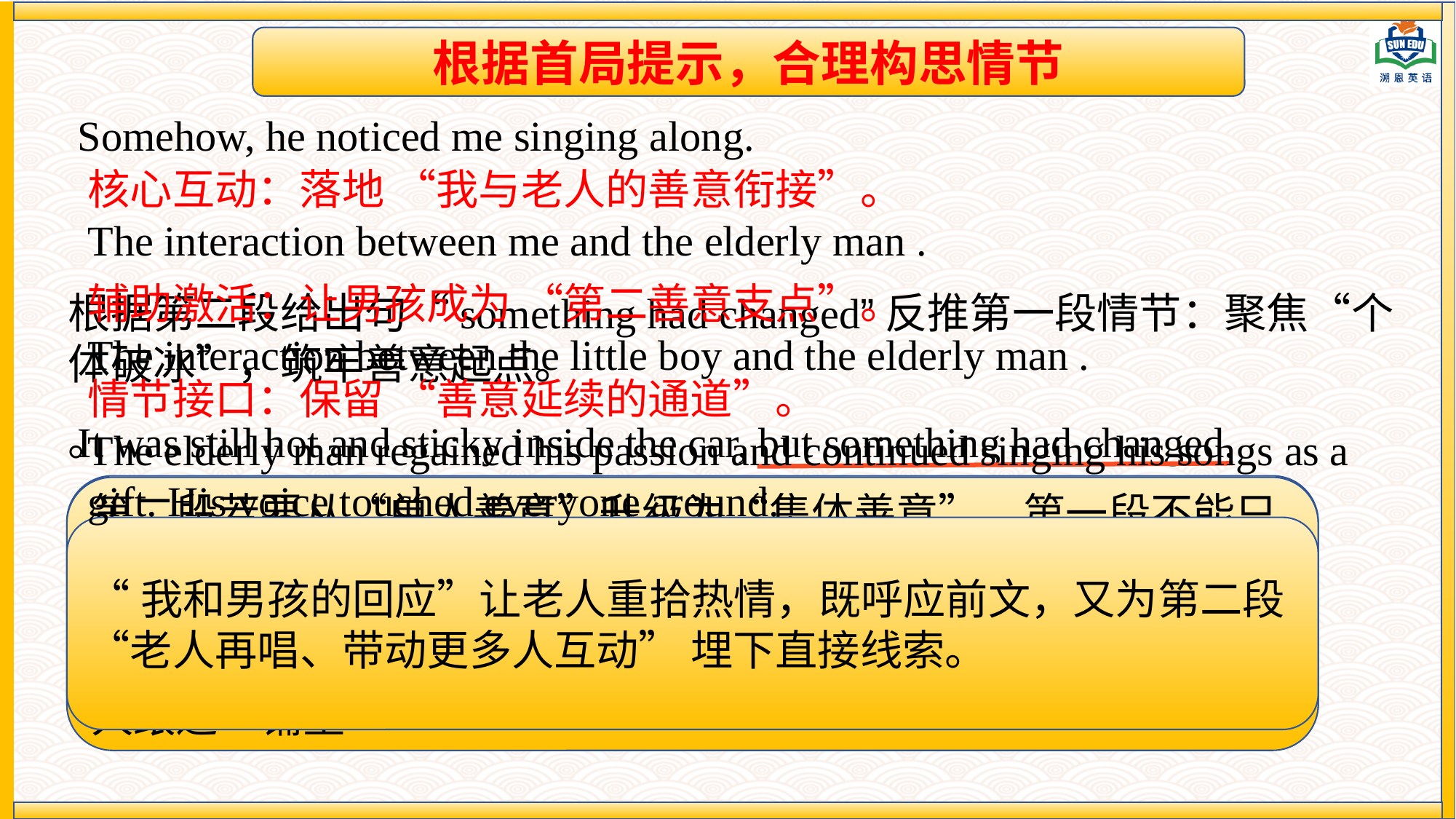

根据首局提示，合理构思情节
Somehow, he noticed me singing along.
核心互动：落地 “我与老人的善意衔接”。
The interaction between me and the elderly man .
辅助激活：让男孩成为 “第二善意支点”。
The interaction between the little boy and the elderly man .
根据第二段给出句“something had changed”反推第一段情节：聚焦“个体破冰”，筑牢善意起点。
。
情节接口：保留 “善意延续的通道”。
The elderly man regained his passion and continued singing his songs as a gift. His voice touched everyone around.
It was still hot and sticky inside the car, but something had changed.
这种扩散不可能凭空发生，必须在第一段先出现第一个打破冷漠的“善意支点”。从文中可知，“我”是唯一有善意酝酿的角色(I decided he could have the $5 bill in my purse.)，再结合第一段给出句“he noticed me singing along.”因此，第一段需优先落地“我与老人互动”的情节。
第二段若要从“单人善意”升级为“集体善意”，第一段不能只写“我”一个破冰者，需激活文中另一隐性线索—“A young boy across from me, maybe ten, watched him, swaying (摇摆) to the rhythm”，让第一段出现两个打破冷漠的个体，为第二段“更多人跟进”铺垫
“我和男孩的回应”让老人重拾热情，既呼应前文，又为第二段 “老人再唱、带动更多人互动” 埋下直接线索。